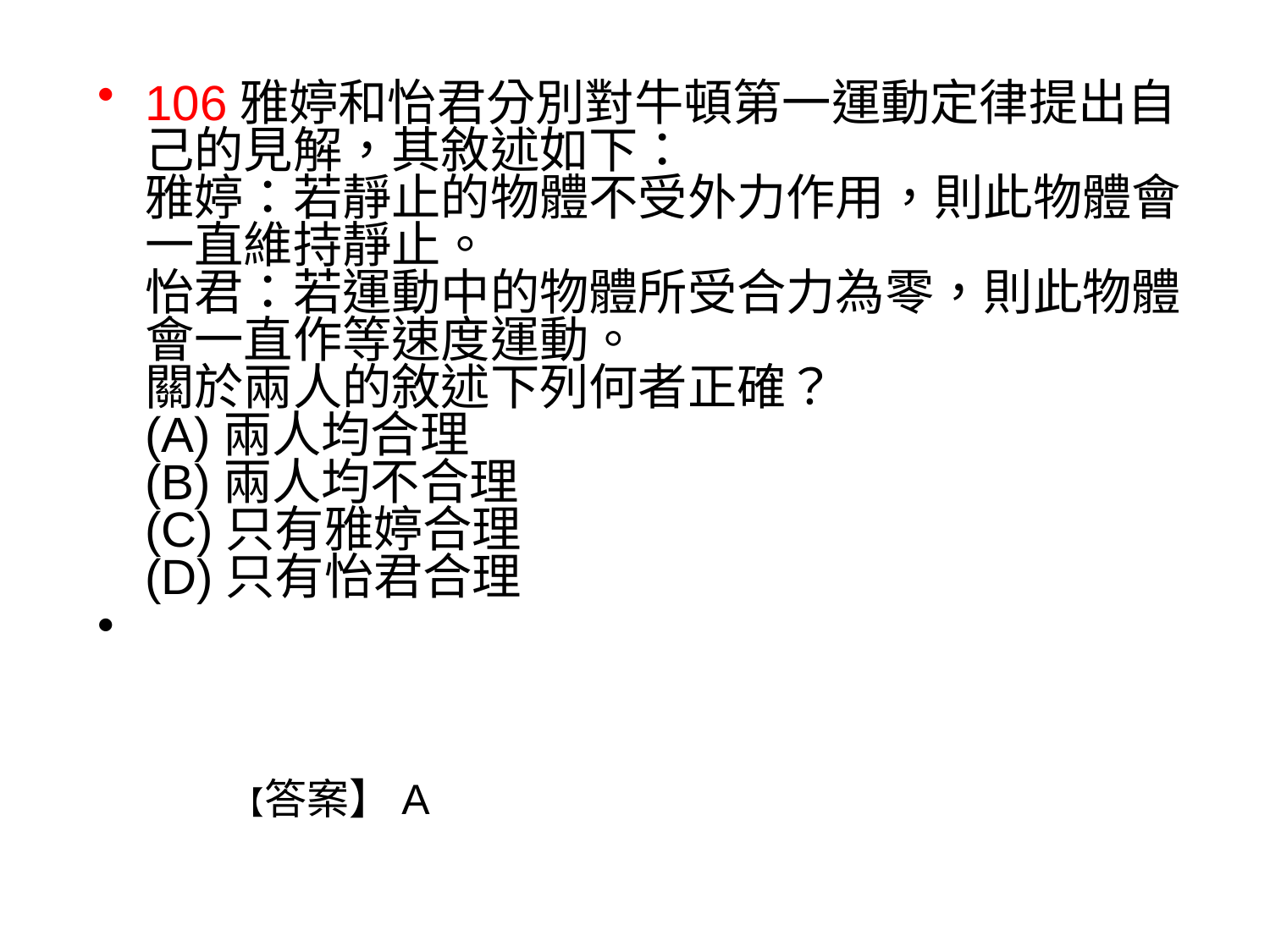

106雅婷和怡君分別對牛頓第一運動定律提出自己的見解，其敘述如下：
雅婷：若靜止的物體不受外力作用，則此物體會一直維持靜止。
怡君：若運動中的物體所受合力為零，則此物體會一直作等速度運動。
關於兩人的敘述下列何者正確？
(A)兩人均合理　　　
(B)兩人均不合理　　
(C)只有雅婷合理　　
(D)只有怡君合理

【答案】A